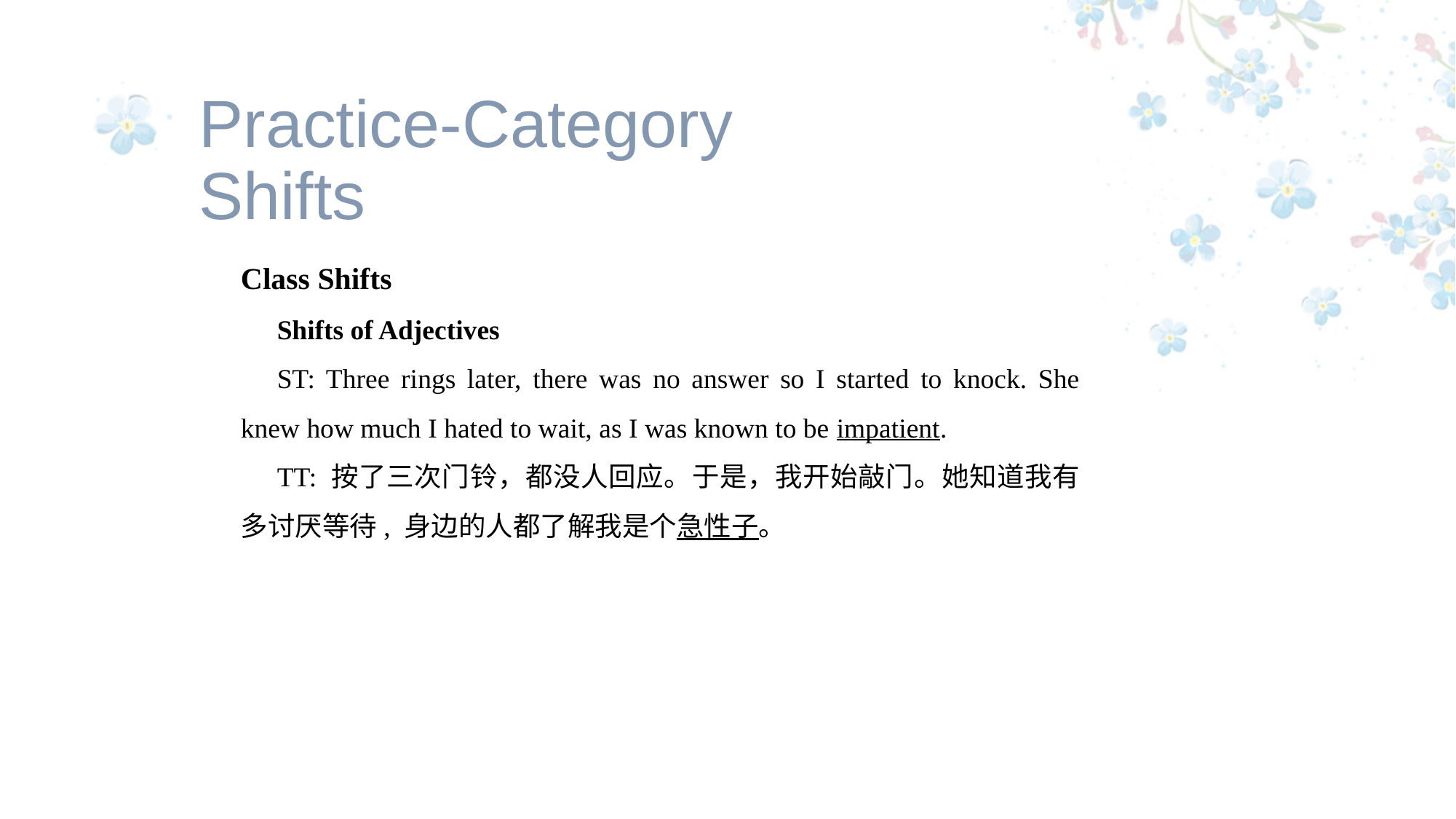

Practice-Category Shifts
Class Shifts
Shifts of Adjectives
ST: Three rings later, there was no answer so I started to knock. She knew how much I hated to wait, as I was known to be impatient.
TT: 按了三次门铃，都没人回应。于是，我开始敲门。她知道我有多讨厌等待, 身边的人都了解我是个急性子。